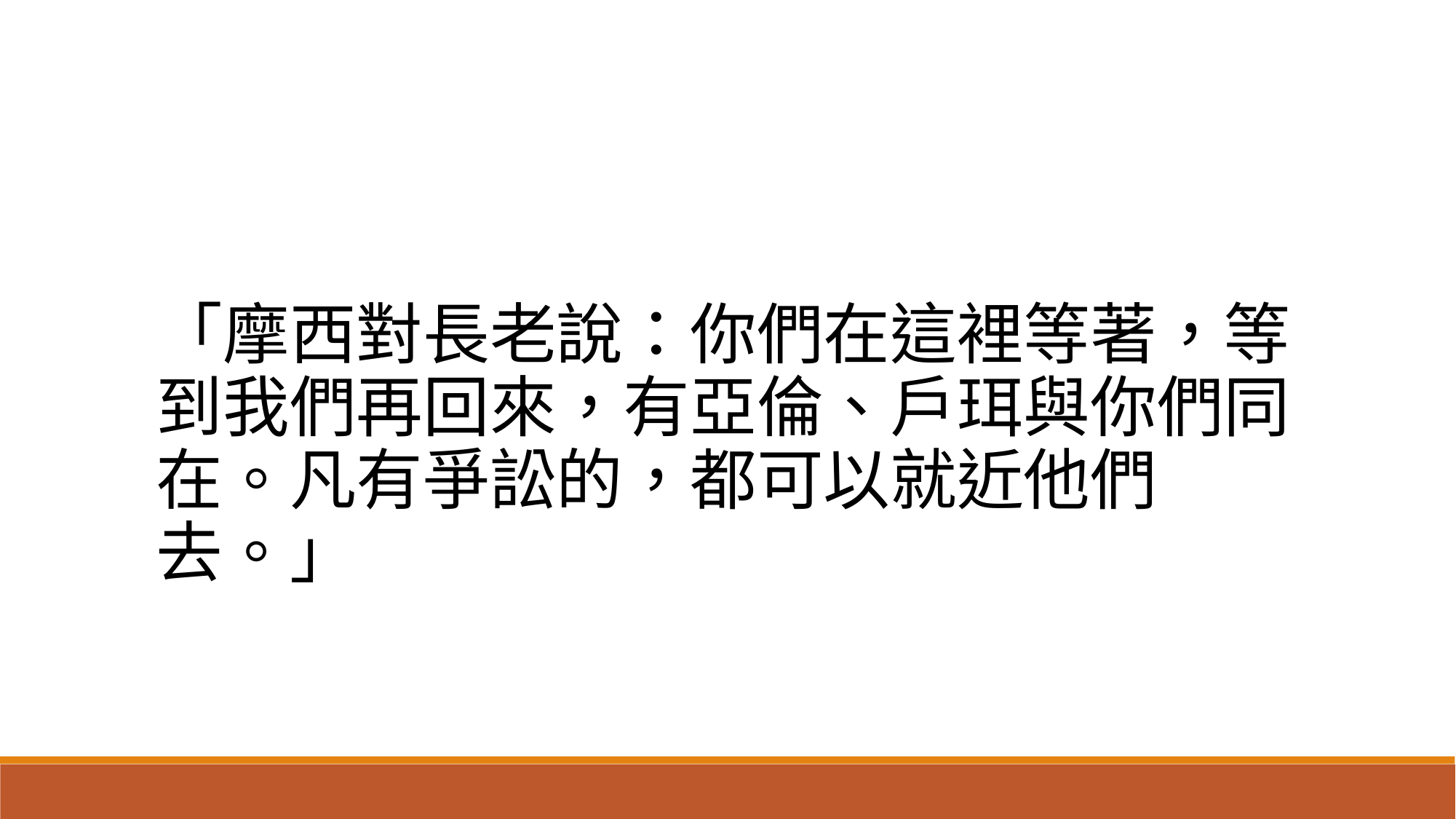

「摩西對長老說：你們在這裡等著，等到我們再回來，有亞倫、戶珥與你們同在。凡有爭訟的，都可以就近他們去。」